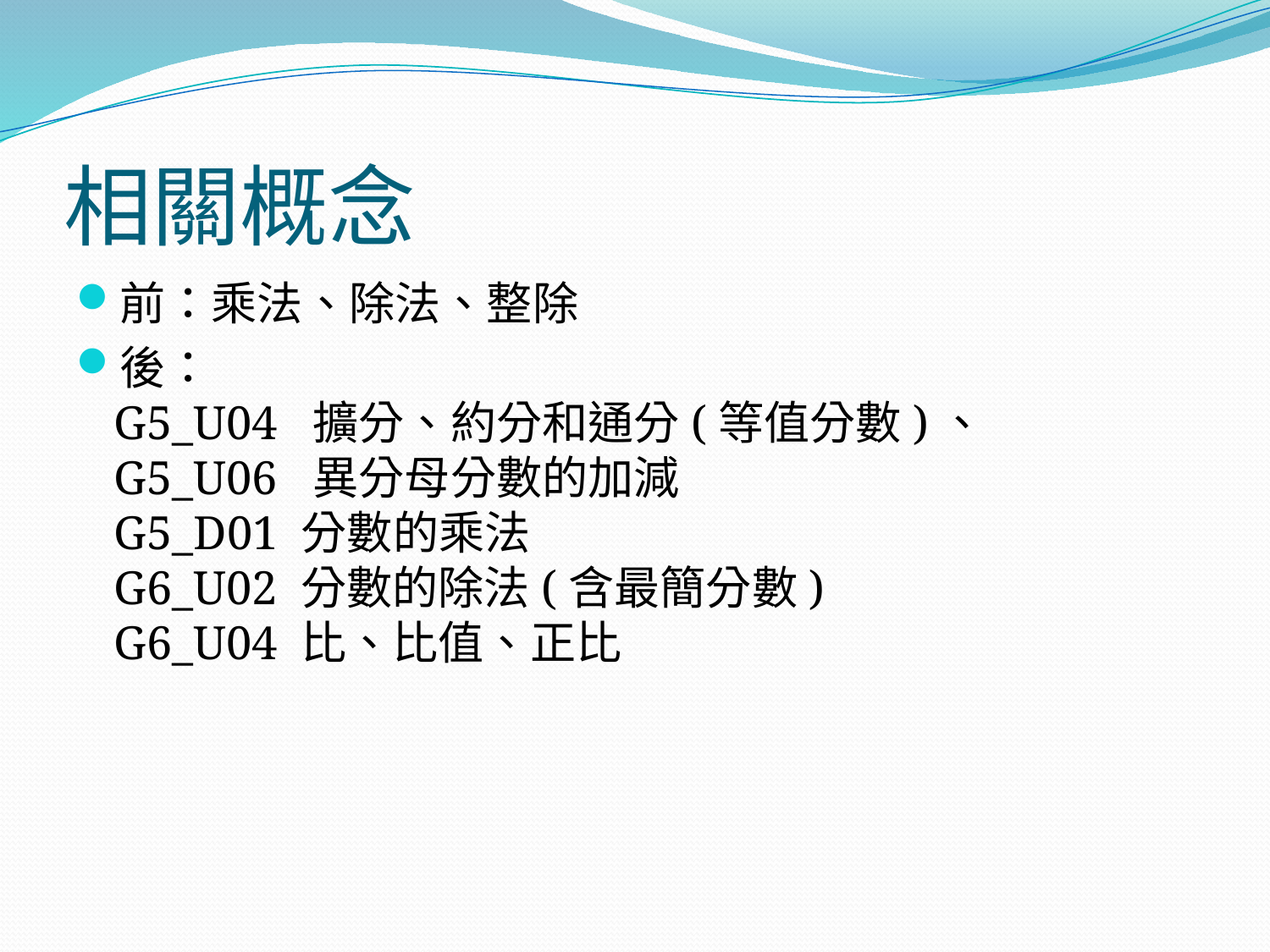

# 相關概念
前：乘法、除法、整除
後：
G5_U04  擴分、約分和通分(等值分數)、
G5_U06  異分母分數的加減
G5_D01 分數的乘法
G6_U02 分數的除法(含最簡分數)
G6_U04 比、比值、正比